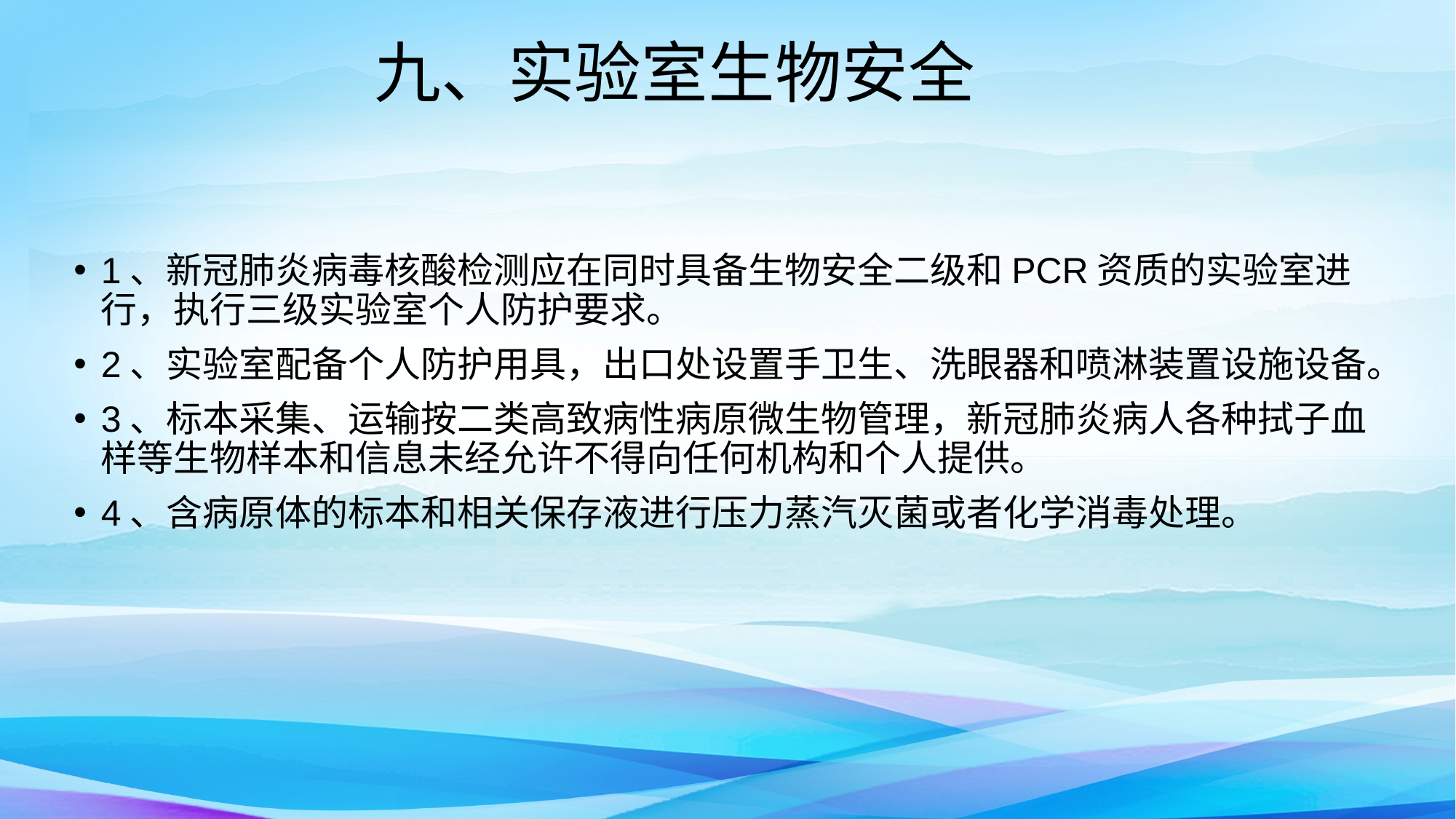

# 九、实验室生物安全
1、新冠肺炎病毒核酸检测应在同时具备生物安全二级和PCR资质的实验室进行，执行三级实验室个人防护要求。
2、实验室配备个人防护用具，出口处设置手卫生、洗眼器和喷淋装置设施设备。
3、标本采集、运输按二类高致病性病原微生物管理，新冠肺炎病人各种拭子血样等生物样本和信息未经允许不得向任何机构和个人提供。
4、含病原体的标本和相关保存液进行压力蒸汽灭菌或者化学消毒处理。